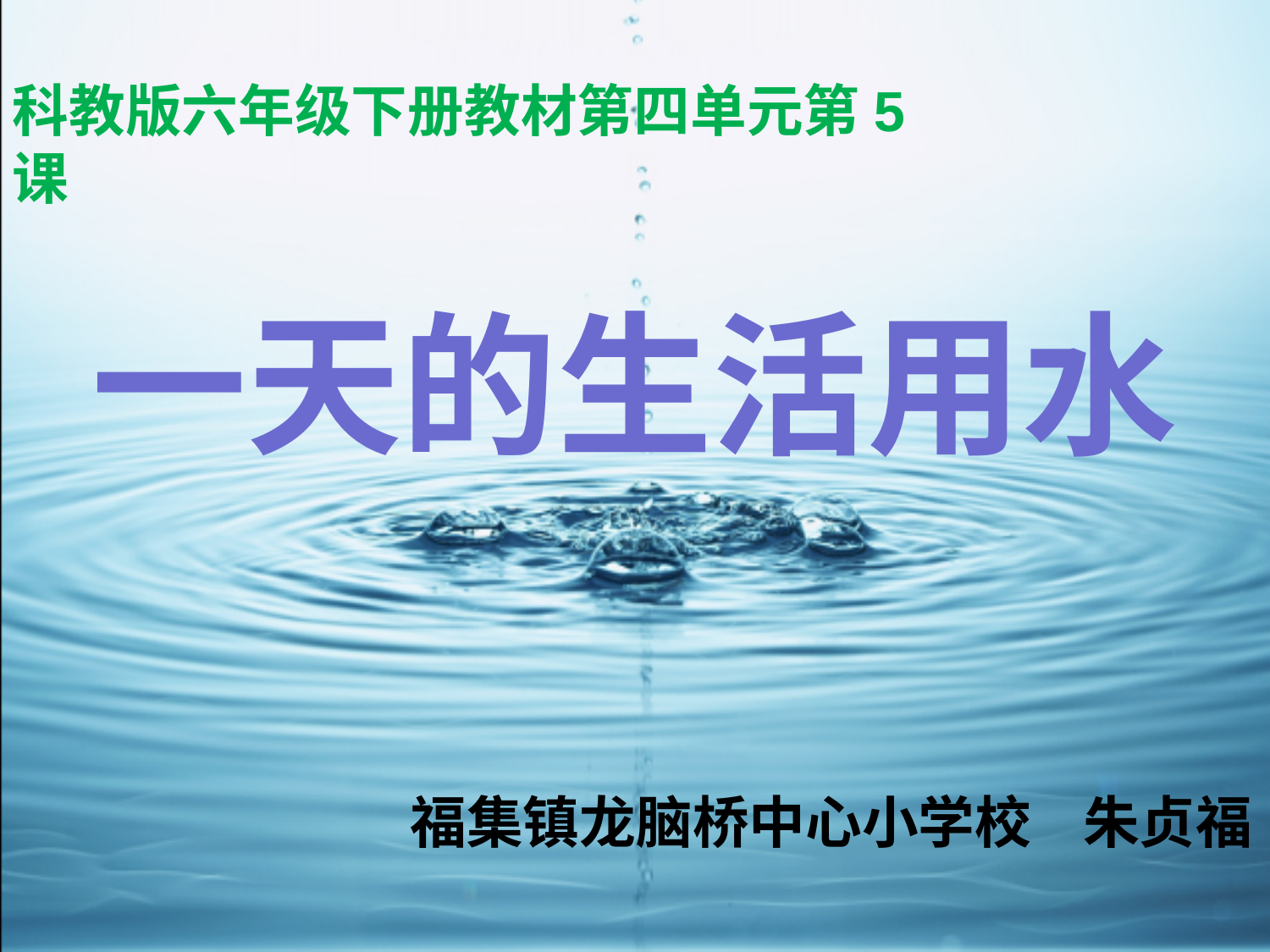

科教版六年级下册教材第四单元第5课
一天的生活用水

　福集镇龙脑桥中心小学校    朱贞福